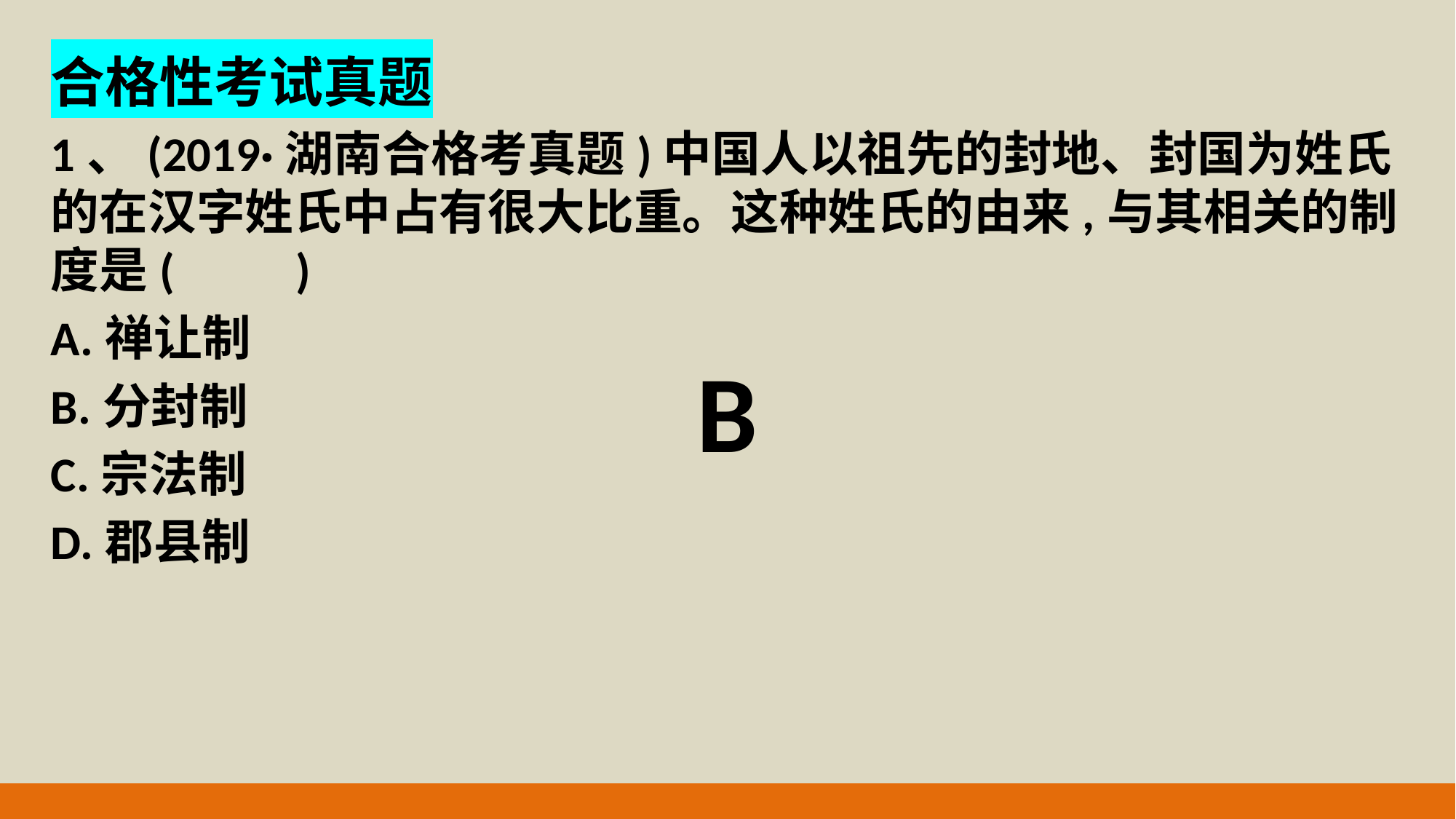

合格性考试真题
1、(2019·湖南合格考真题)中国人以祖先的封地、封国为姓氏的在汉字姓氏中占有很大比重。这种姓氏的由来,与其相关的制度是	(　　)
A.禅让制
B.分封制
C.宗法制
D.郡县制
B